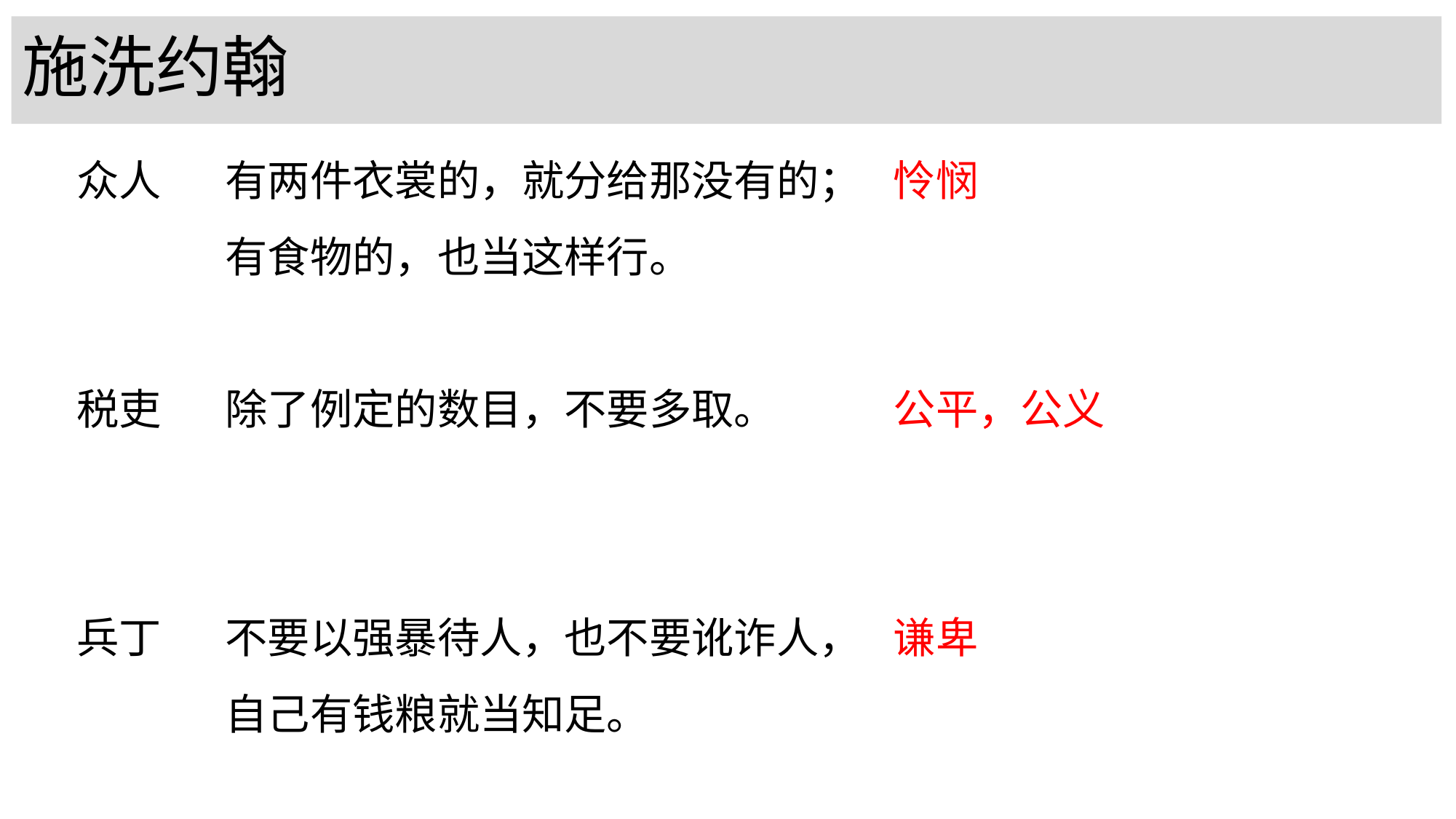

# 施洗约翰
怜悯

公平，公义

谦卑
众人

税吏

兵丁

有两件衣裳的，就分给那没有的；
有食物的，也当这样行。

除了例定的数目，不要多取。

不要以强暴待人，也不要讹诈人，
自己有钱粮就当知足。